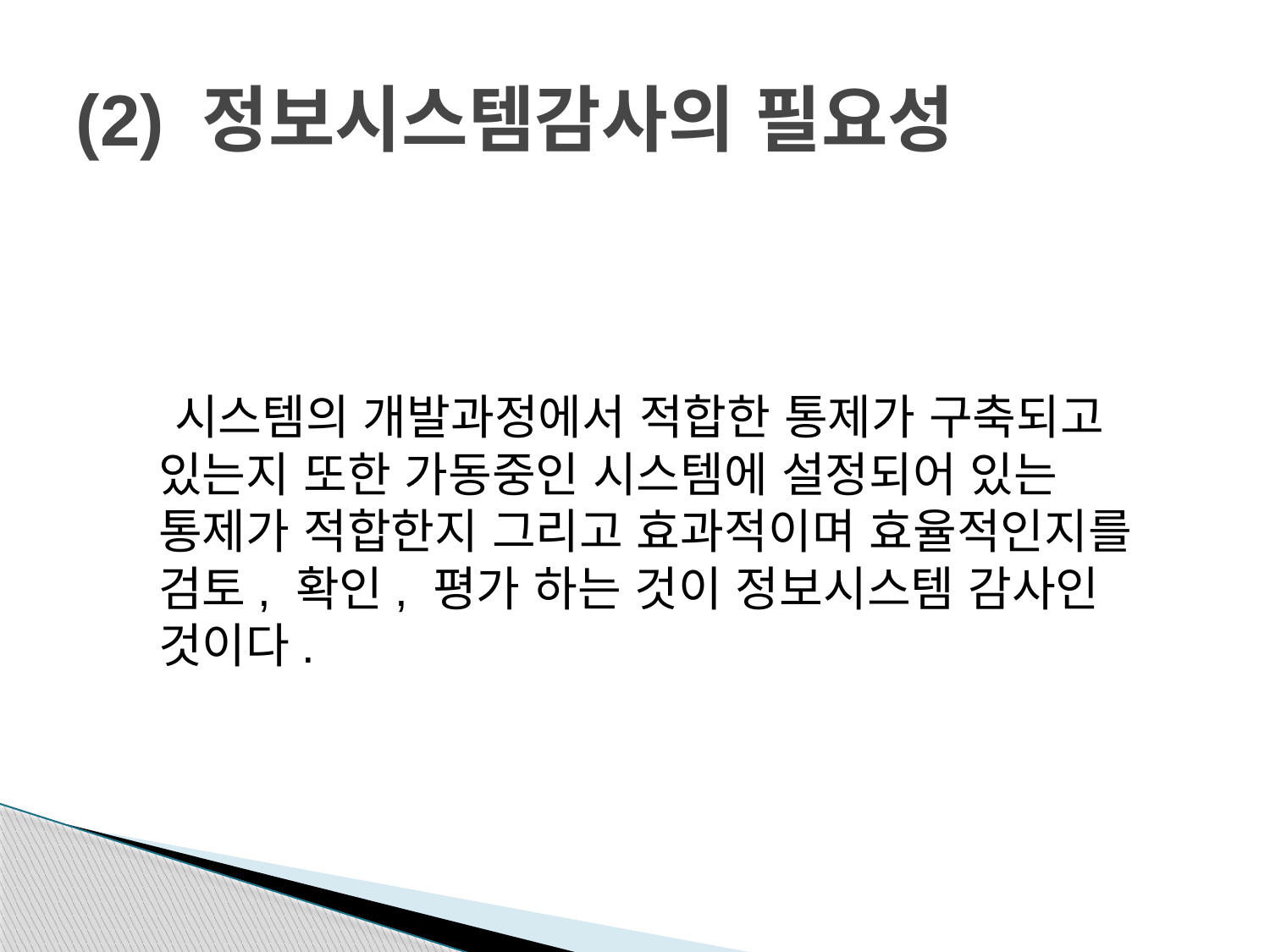

# (2) 정보시스템감사의 필요성
   시스템의 개발과정에서 적합한 통제가 구축되고 있는지 또한 가동중인 시스템에 설정되어 있는 통제가 적합한지 그리고 효과적이며 효율적인지를 검토, 확인, 평가 하는 것이 정보시스템 감사인 것이다.